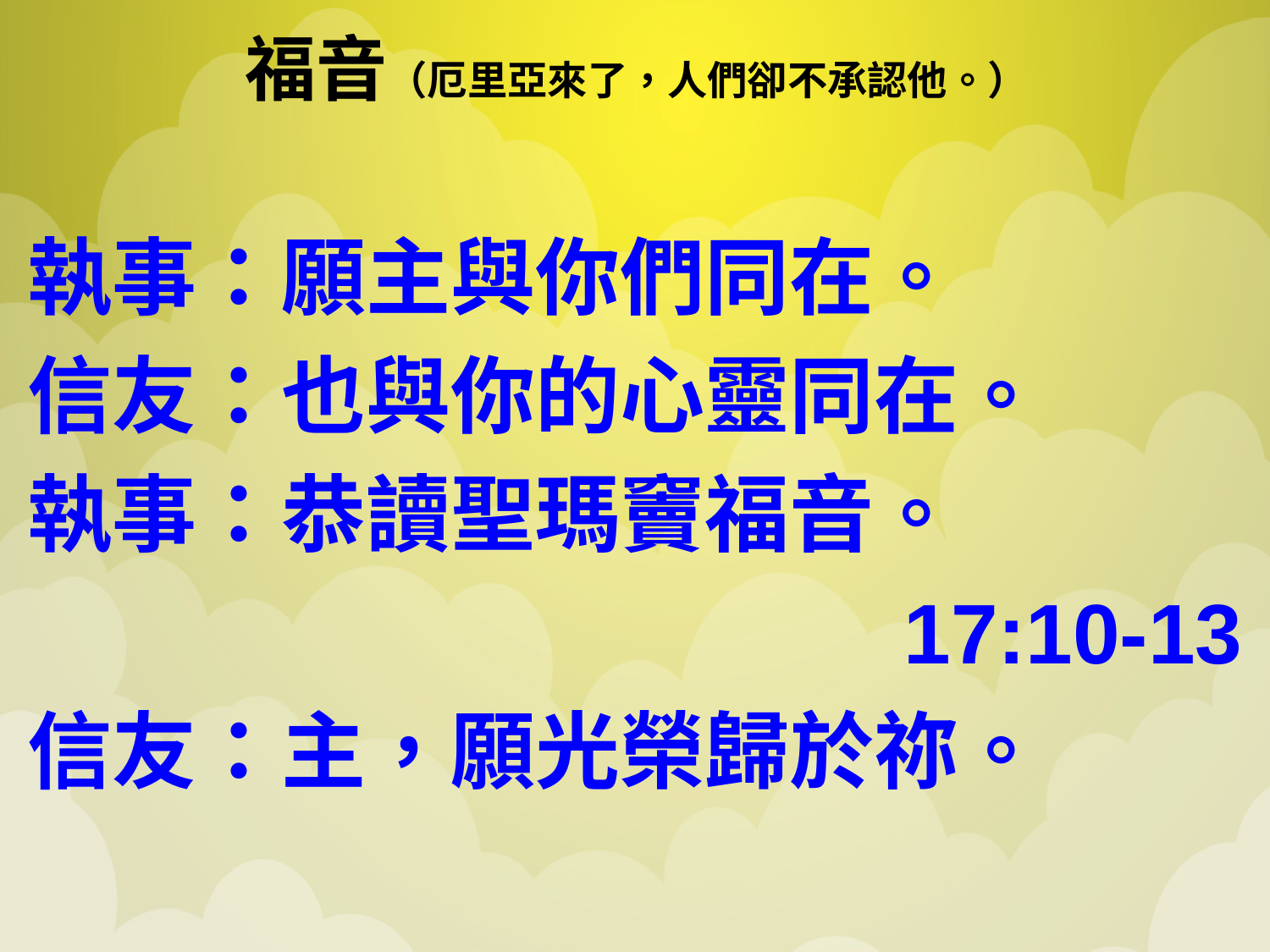

# 福音（厄里亞來了，人們卻不承認他。）
執事：願主與你們同在。
信友：也與你的心靈同在。
執事：恭讀聖瑪竇福音。
17:10-13
信友：主，願光榮歸於祢。